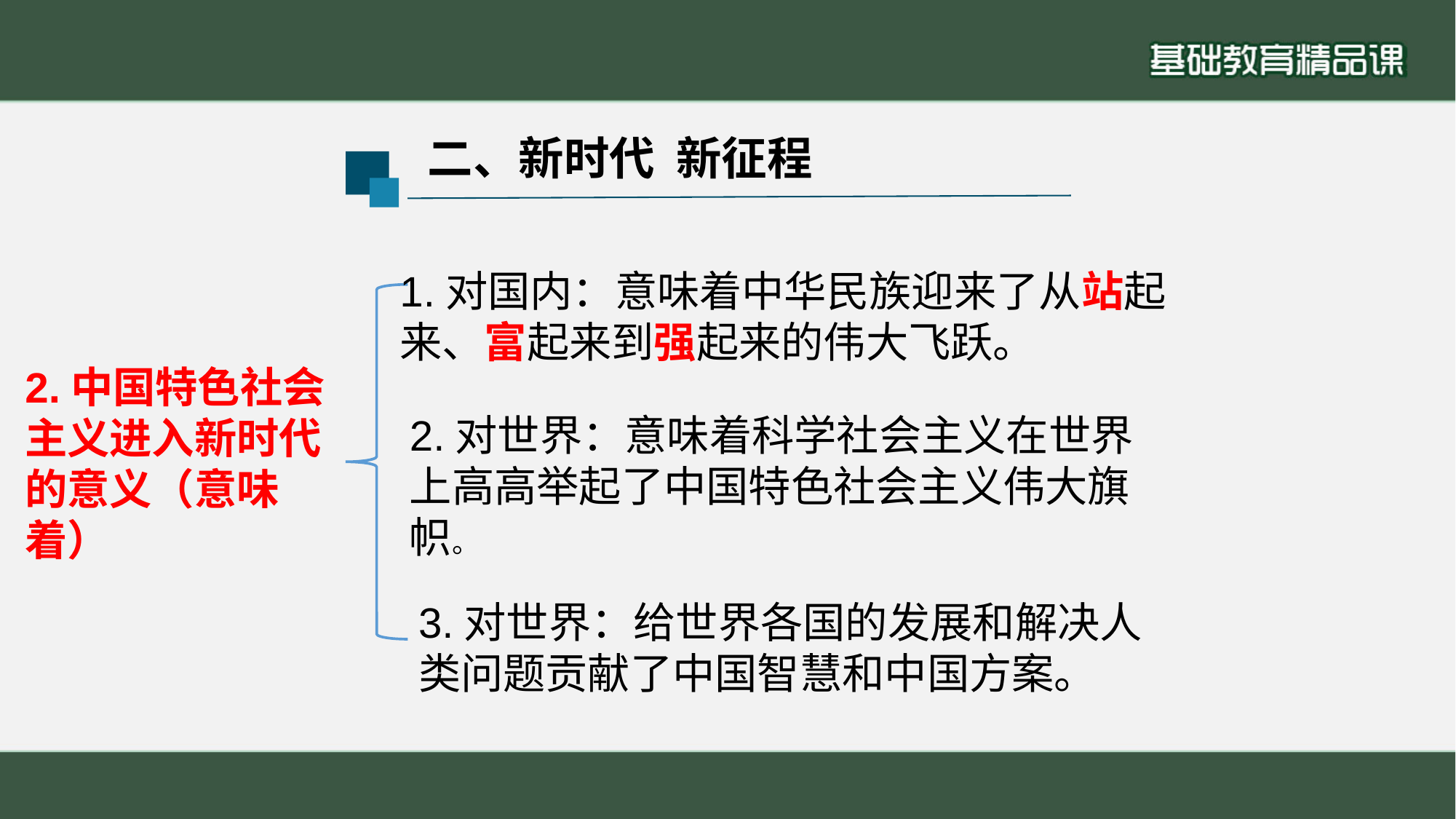

二、新时代  新征程

1.对国内：意味着中华民族迎来了从站起来、富起来到强起来的伟大飞跃。

2.中国特色社会主义进入新时代的意义（意味着）
2.对世界：意味着科学社会主义在世界上高高举起了中国特色社会主义伟大旗帜。
3.对世界：给世界各国的发展和解决人类问题贡献了中国智慧和中国方案。